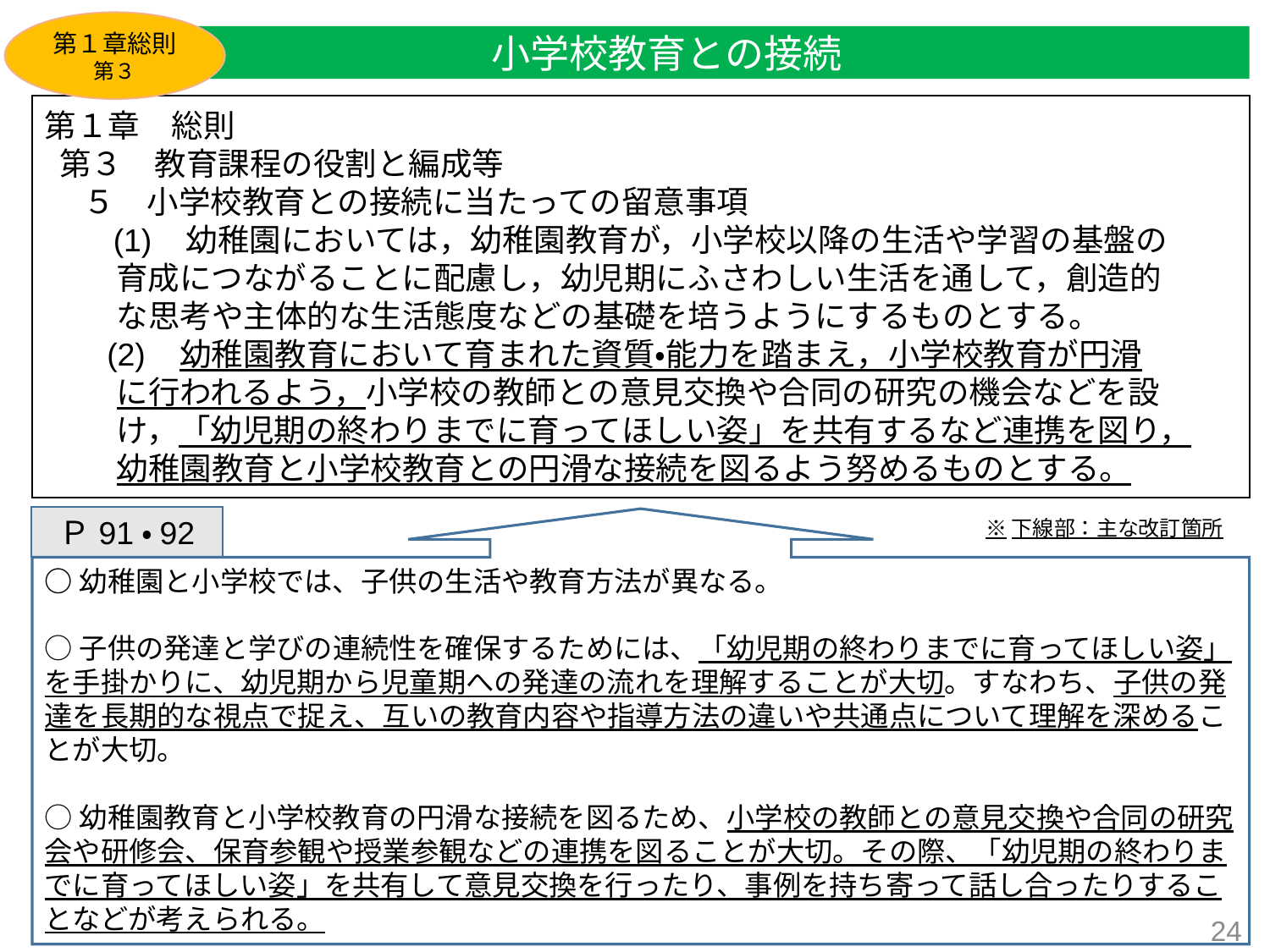

第１章総則
第３
小学校教育との接続
第１章　総則
 第３　教育課程の役割と編成等
　 ５　小学校教育との接続に当たっての留意事項
   　(1)   幼稚園においては，幼稚園教育が，小学校以降の生活や学習の基盤の
          育成につながることに配慮し，幼児期にふさわしい生活を通して，創造的
          な思考や主体的な生活態度などの基礎を培うようにするものとする。
       (2)   幼稚園教育において育まれた資質・能力を踏まえ，小学校教育が円滑
          に行われるよう，小学校の教師との意見交換や合同の研究の機会などを設
          け，「幼児期の終わりまでに育ってほしい姿」を共有するなど連携を図り，
          幼稚園教育と小学校教育との円滑な接続を図るよう努めるものとする。
Ｐ91・92
※下線部：主な改訂箇所
○幼稚園と小学校では、子供の生活や教育方法が異なる。

○子供の発達と学びの連続性を確保するためには、「幼児期の終わりまでに育ってほしい姿」を手掛かりに、幼児期から児童期への発達の流れを理解することが大切。すなわち、子供の発達を長期的な視点で捉え、互いの教育内容や指導方法の違いや共通点について理解を深めることが大切。

○幼稚園教育と小学校教育の円滑な接続を図るため、小学校の教師との意見交換や合同の研究会や研修会、保育参観や授業参観などの連携を図ることが大切。その際、「幼児期の終わりまでに育ってほしい姿」を共有して意見交換を行ったり、事例を持ち寄って話し合ったりすることなどが考えられる。

24